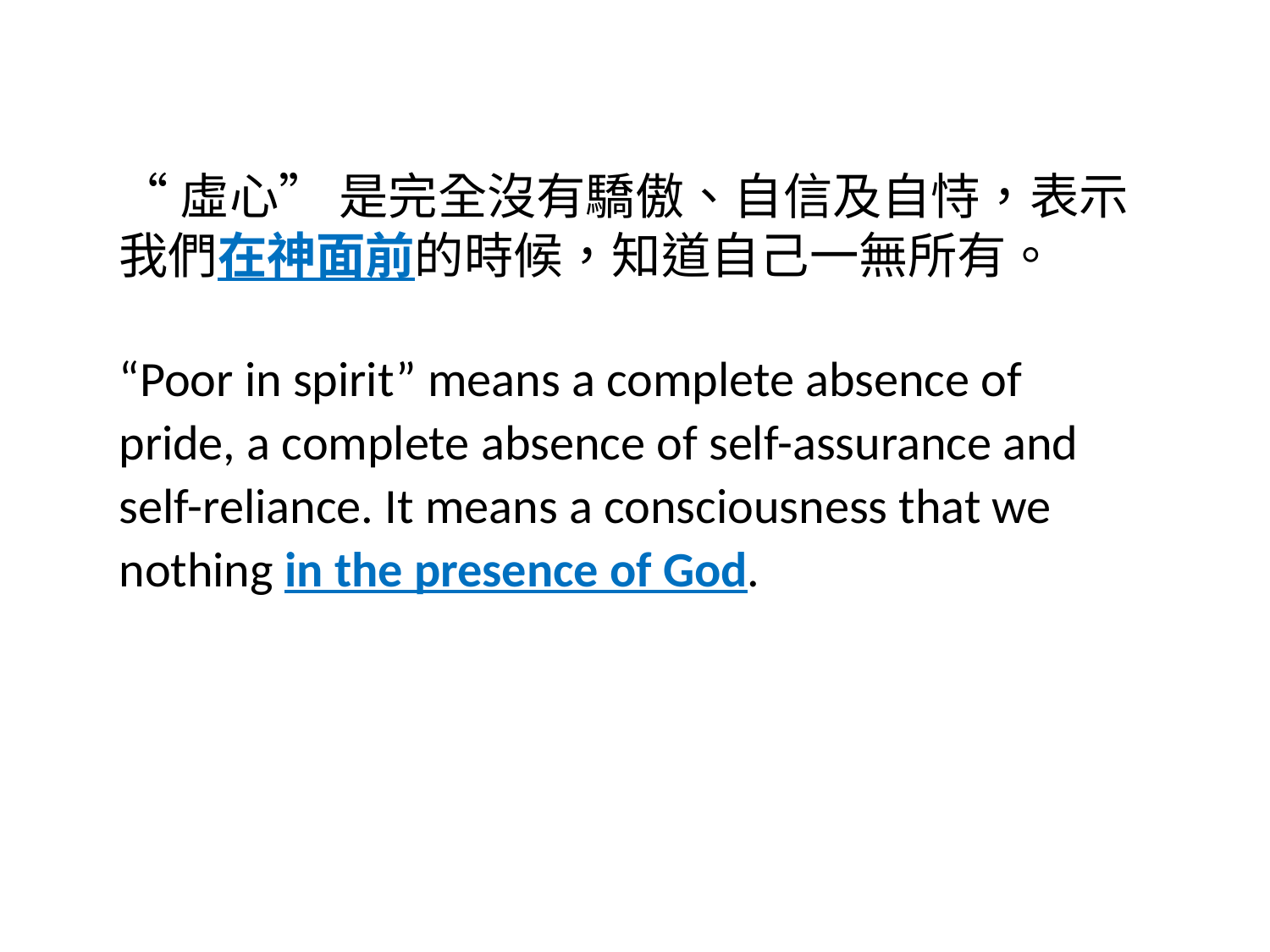

“虛心” 是完全沒有驕傲、自信及自恃，表示我們在神面前的時候，知道自己一無所有。

“Poor in spirit” means a complete absence of pride, a complete absence of self-assurance and self-reliance. It means a consciousness that we nothing in the presence of God.